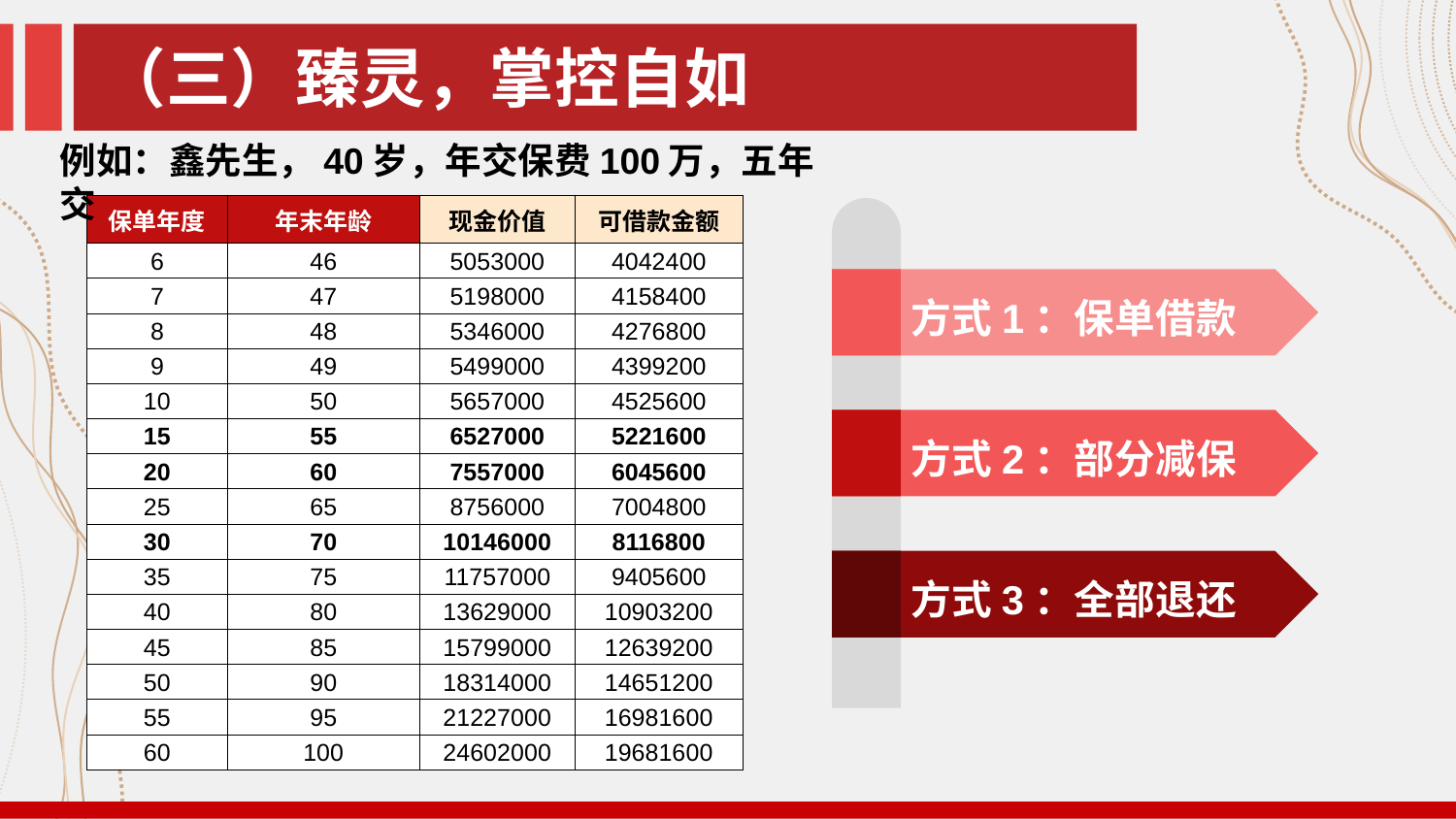

（三）臻灵，掌控自如
例如：鑫先生，40岁，年交保费100万，五年交
| 保单年度 | 年末年龄 | 现金价值 | 可借款金额 |
| --- | --- | --- | --- |
| 6 | 46 | 5053000 | 4042400 |
| 7 | 47 | 5198000 | 4158400 |
| 8 | 48 | 5346000 | 4276800 |
| 9 | 49 | 5499000 | 4399200 |
| 10 | 50 | 5657000 | 4525600 |
| 15 | 55 | 6527000 | 5221600 |
| 20 | 60 | 7557000 | 6045600 |
| 25 | 65 | 8756000 | 7004800 |
| 30 | 70 | 10146000 | 8116800 |
| 35 | 75 | 11757000 | 9405600 |
| 40 | 80 | 13629000 | 10903200 |
| 45 | 85 | 15799000 | 12639200 |
| 50 | 90 | 18314000 | 14651200 |
| 55 | 95 | 21227000 | 16981600 |
| 60 | 100 | 24602000 | 19681600 |

 方式1：保单借款

 方式2：部分减保

 方式3：全部退还